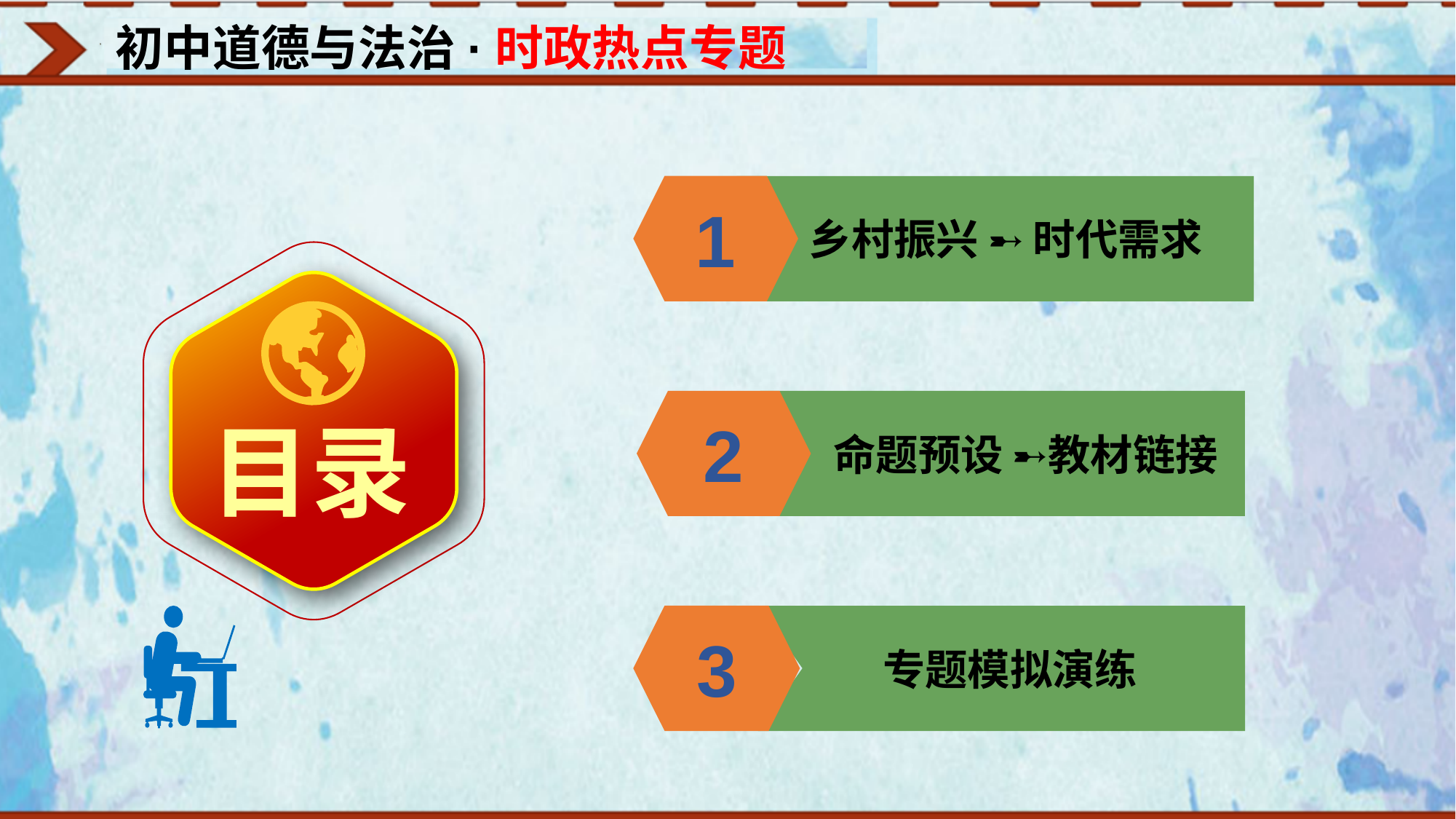

初中道德与法治·时政热点专题
1

乡村振兴 ➸ 时代需求

2
  命题预设 ➸教材链接
目录

3
专题模拟演练